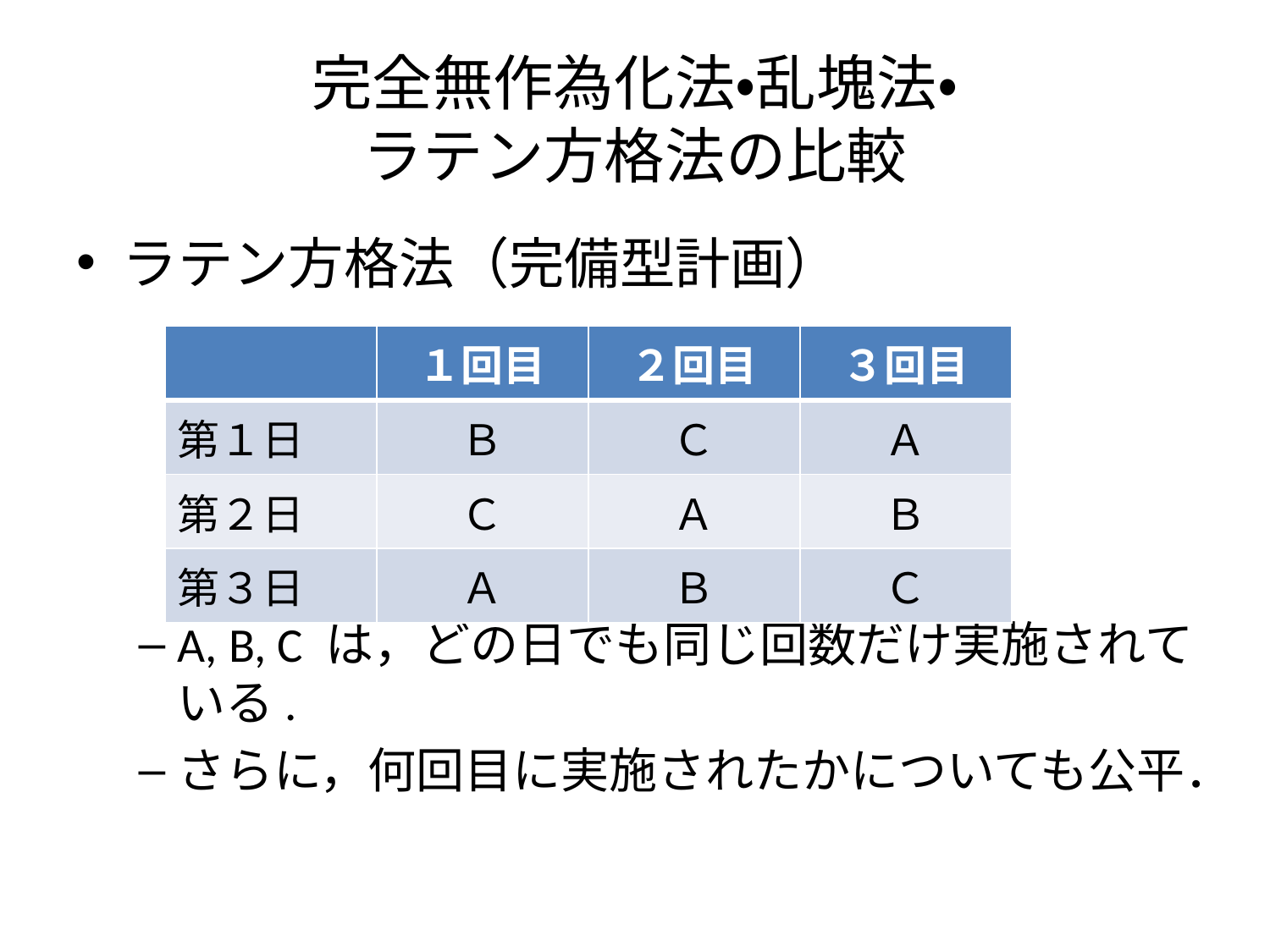

# 完全無作為化法・乱塊法・ ラテン方格法の比較
ラテン方格法（完備型計画）

A, B, C は，どの日でも同じ回数だけ実施されている.
さらに，何回目に実施されたかについても公平．
|  | １回目 | ２回目 | ３回目 |
| --- | --- | --- | --- |
| 第１日 | Ｂ | Ｃ | Ａ |
| 第２日 | Ｃ | Ａ | Ｂ |
| 第３日 | Ａ | Ｂ | Ｃ |